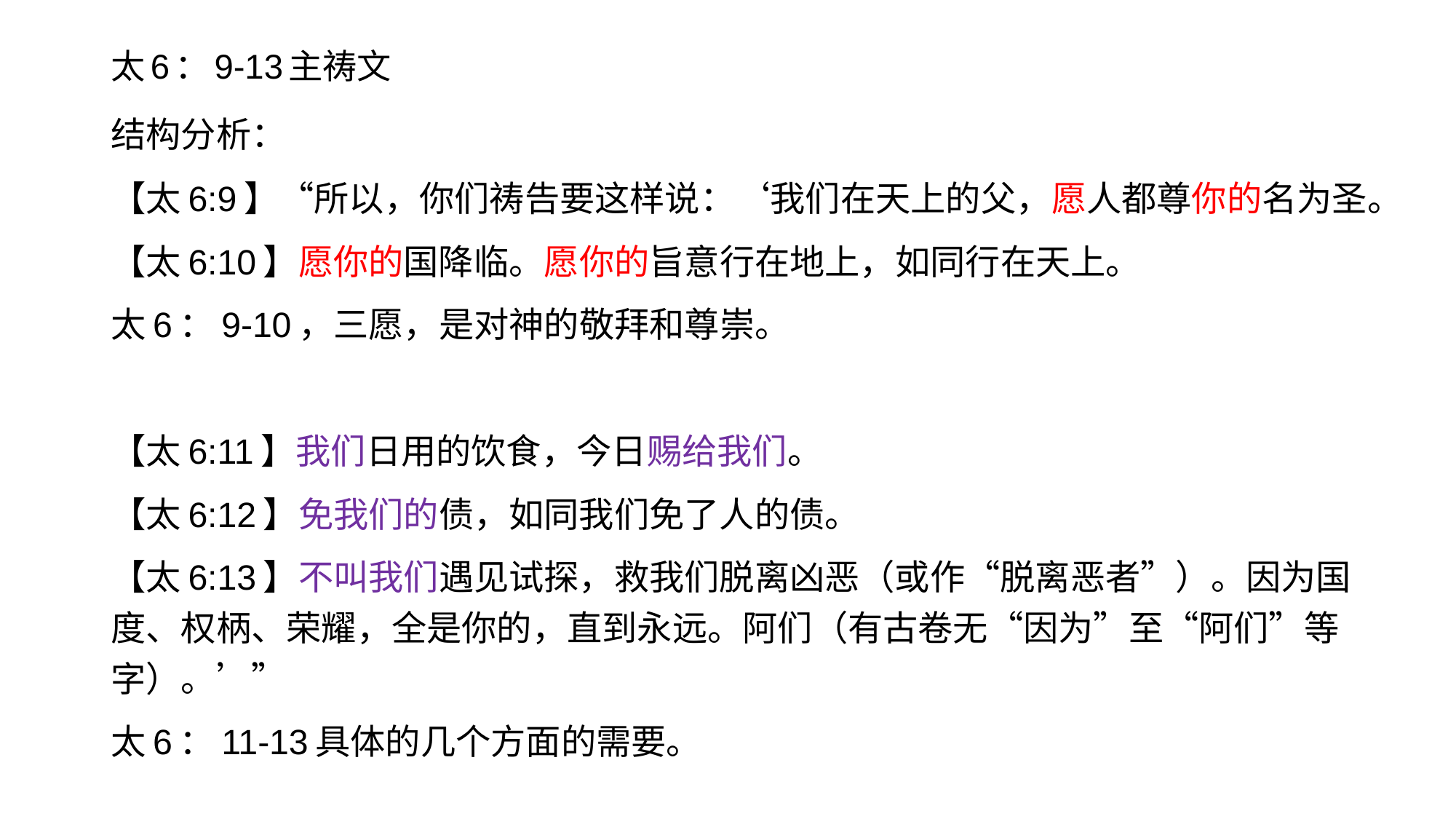

# 太6：9-13主祷文
结构分析：
【太6:9】“所以，你们祷告要这样说：‘我们在天上的父，愿人都尊你的名为圣。
【太6:10】愿你的国降临。愿你的旨意行在地上，如同行在天上。
太6：9-10，三愿，是对神的敬拜和尊崇。

【太6:11】我们日用的饮食，今日赐给我们。
【太6:12】免我们的债，如同我们免了人的债。
【太6:13】不叫我们遇见试探，救我们脱离凶恶（或作“脱离恶者”）。因为国度、权柄、荣耀，全是你的，直到永远。阿们（有古卷无“因为”至“阿们”等字）。’”
太6：11-13具体的几个方面的需要。